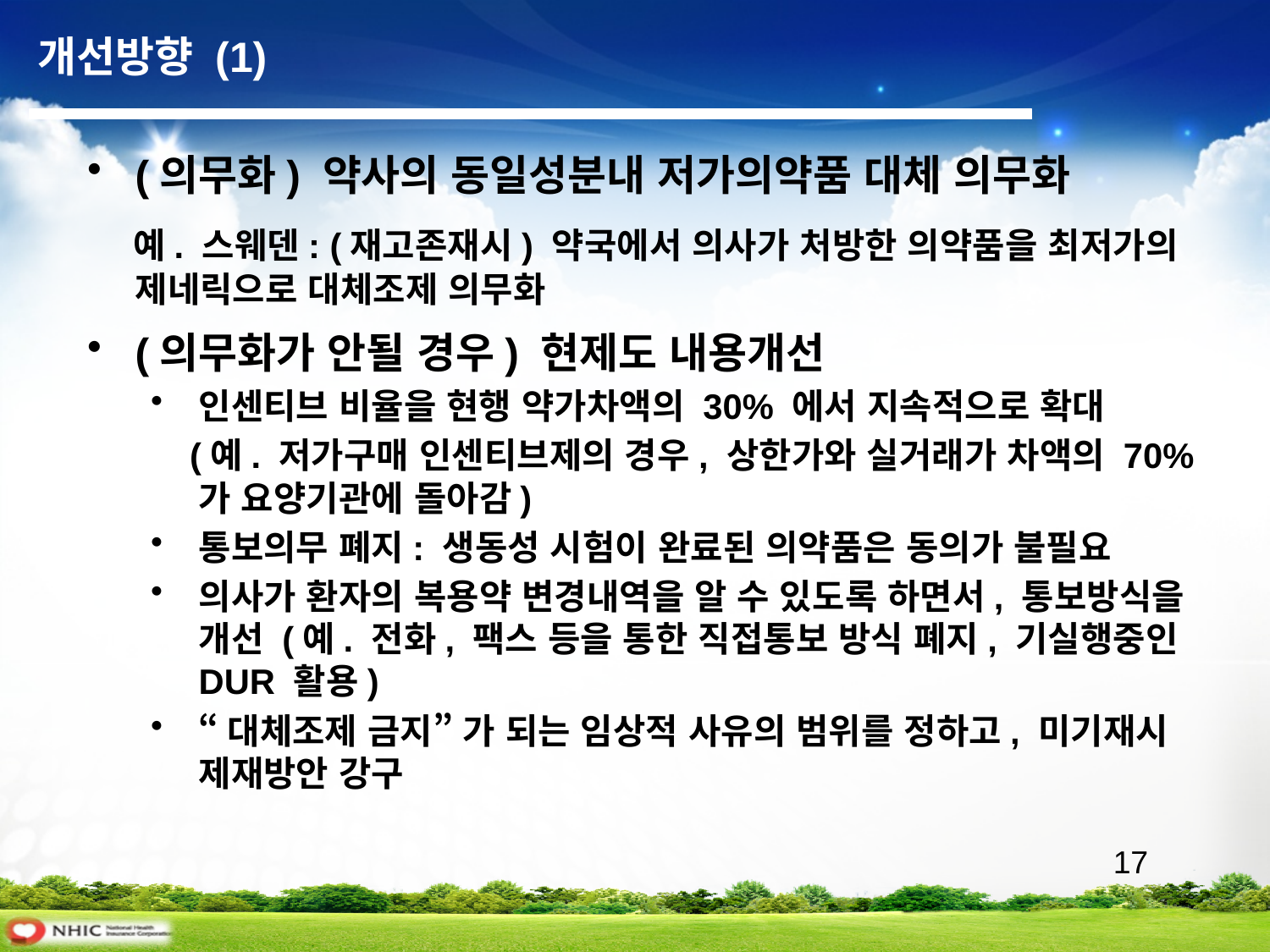

개선방향 (1)
(의무화) 약사의 동일성분내 저가의약품 대체 의무화
   예. 스웨덴: (재고존재시) 약국에서 의사가 처방한 의약품을 최저가의 제네릭으로 대체조제 의무화
(의무화가 안될 경우) 현제도 내용개선
인센티브 비율을 현행 약가차액의 30% 에서 지속적으로 확대
    (예. 저가구매 인센티브제의 경우, 상한가와 실거래가 차액의 70%가 요양기관에 돌아감)
통보의무 폐지: 생동성 시험이 완료된 의약품은 동의가 불필요
의사가 환자의 복용약 변경내역을 알 수 있도록 하면서, 통보방식을 개선 (예. 전화, 팩스 등을 통한 직접통보 방식 폐지, 기실행중인 DUR 활용)
“대체조제 금지” 가 되는 임상적 사유의 범위를 정하고, 미기재시 제재방안 강구
                      17